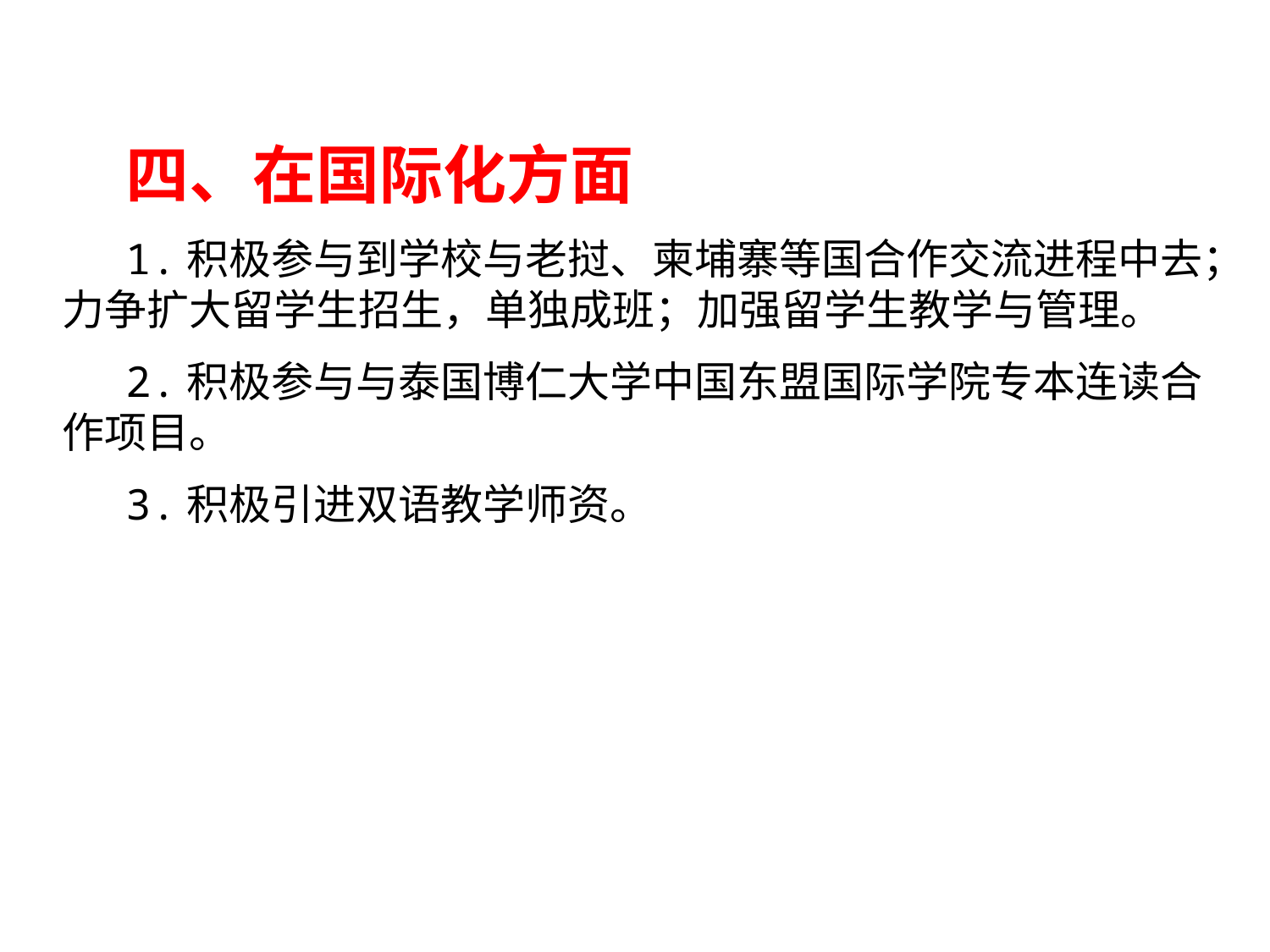

四、在国际化方面
1.积极参与到学校与老挝、柬埔寨等国合作交流进程中去；力争扩大留学生招生，单独成班；加强留学生教学与管理。
2.积极参与与泰国博仁大学中国东盟国际学院专本连读合作项目。
3.积极引进双语教学师资。